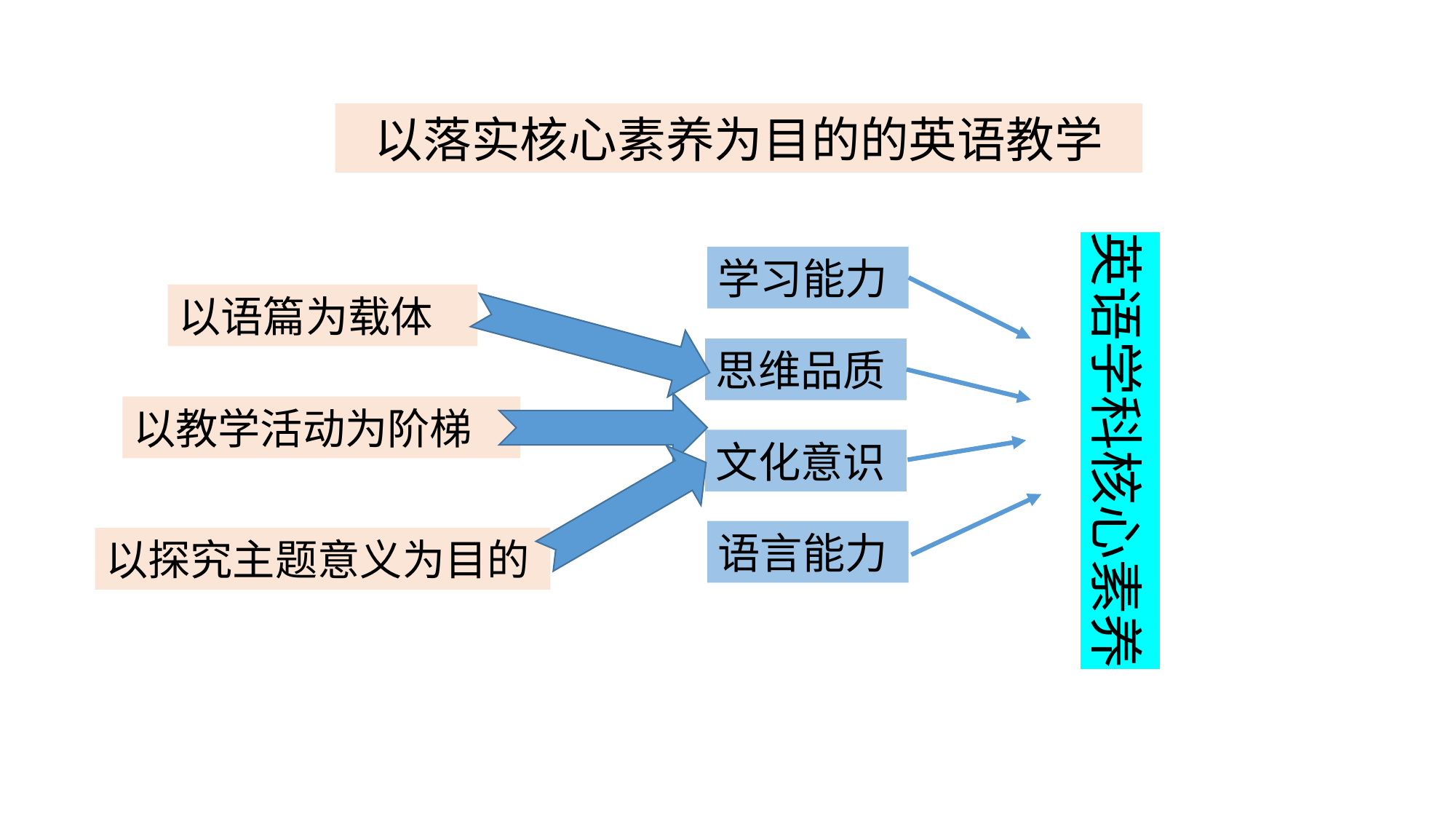

以落实核心素养为目的的英语教学
英语学科核心素养
学习能力
以语篇为载体

思维品质

以教学活动为阶梯
文化意识

语言能力
以探究主题意义为目的